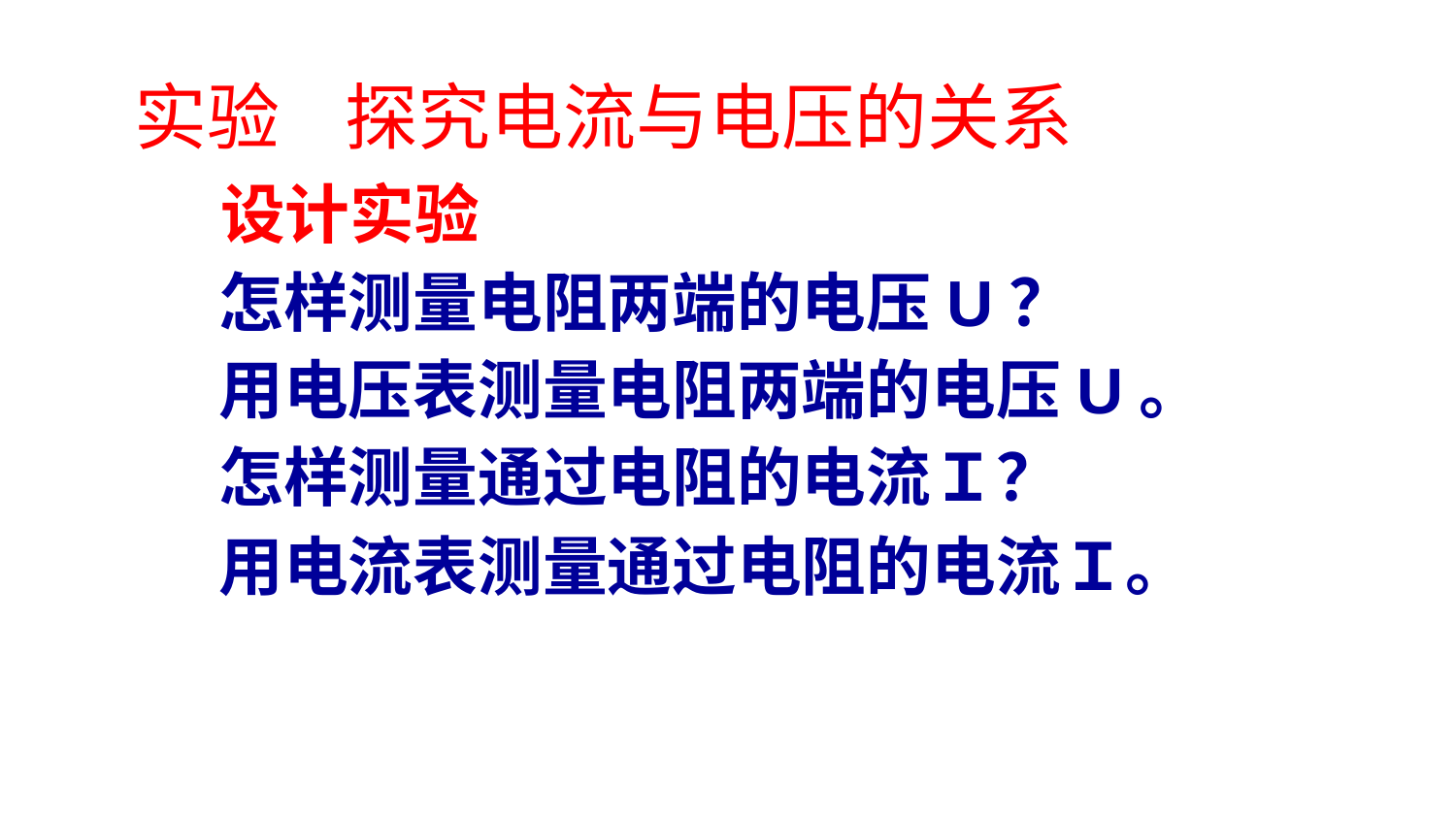

实验    探究电流与电压的关系
     设计实验
     怎样测量电阻两端的电压U？
     用电压表测量电阻两端的电压U。
     怎样测量通过电阻的电流Ｉ？
     用电流表测量通过电阻的电流Ｉ。